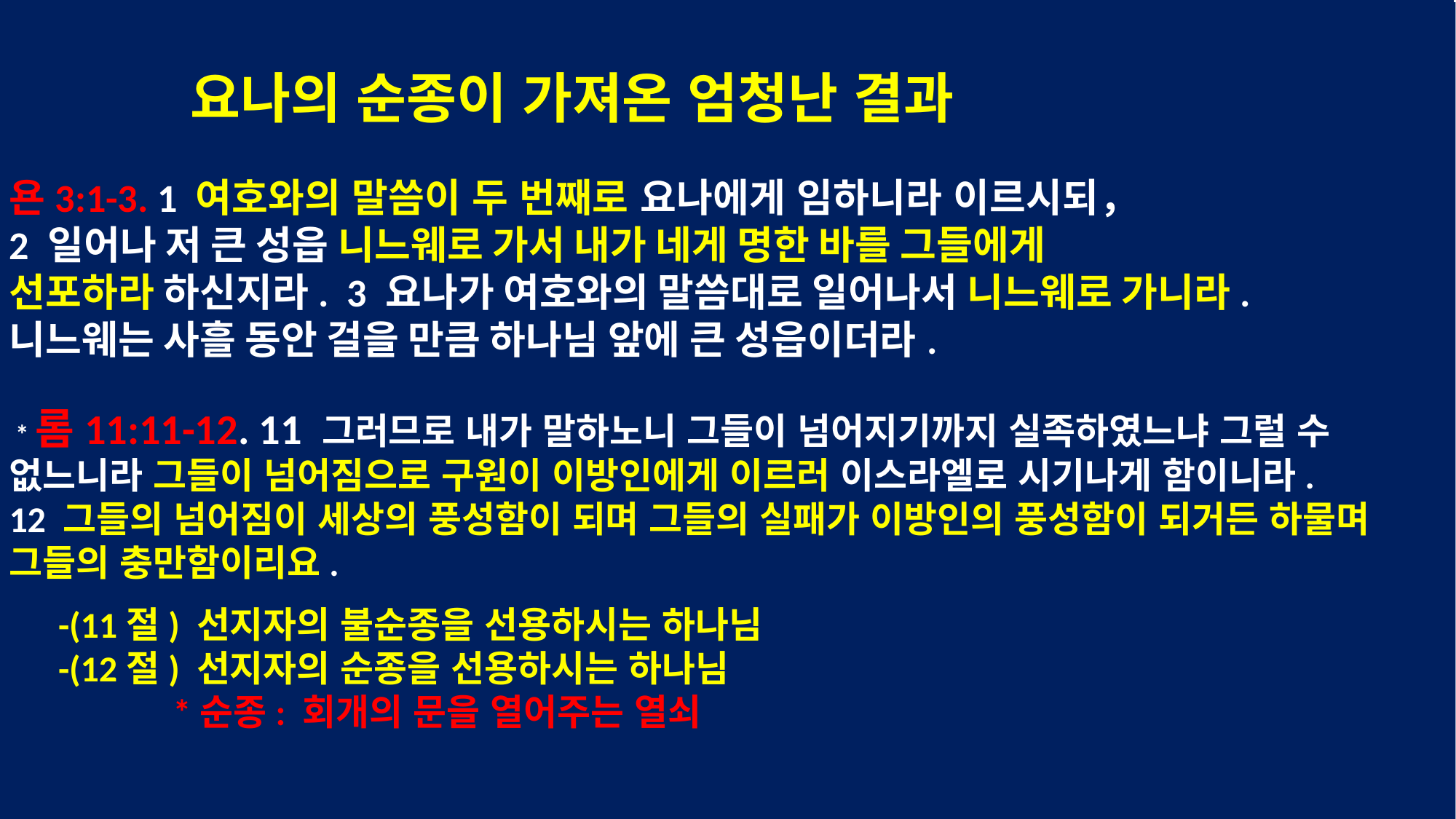

요나의 순종이 가져온 엄청난 결과

욘3:1-3. 1 여호와의 말씀이 두 번째로 요나에게 임하니라 이르시되，
2 일어나 저 큰 성읍 니느웨로 가서 내가 네게 명한 바를 그들에게
선포하라 하신지라.  3 요나가 여호와의 말씀대로 일어나서 니느웨로 가니라.
니느웨는 사흘 동안 걸을 만큼 하나님 앞에 큰 성읍이더라.

 *롬11:11-12. 11 그러므로 내가 말하노니 그들이 넘어지기까지 실족하였느냐 그럴 수 없느니라 그들이 넘어짐으로 구원이 이방인에게 이르러 이스라엘로 시기나게 함이니라.
12 그들의 넘어짐이 세상의 풍성함이 되며 그들의 실패가 이방인의 풍성함이 되거든 하물며 그들의 충만함이리요.

      -(11절) 선지자의 불순종을 선용하시는 하나님
      -(12절) 선지자의 순종을 선용하시는 하나님
                    *순종: 회개의 문을 열어주는 열쇠

          요나의 순종이 기져온 엄청난 결과

욘3:1-3. 1 여호와의 말씀이 두 번째로 요나에게 임하니라 이르시되，
2 일어나 저 큰 성읍 니느웨로 가서 내가 네게 명한 바를 그들에게
선포하라 하신지라.  3 요나가 여호와의 말씀대로 일어나서 니느웨로 가니라.
니느웨는 사흘 동안 걸을 만큼 하나님 앞에 큰 성읍이더라.

 *롬11:11-12. 11 그러므로 내가 말하노니 그들이 넘어지기까지 실족하였느냐 그럴 수 없느니라 그들이 넘어짐으로 구원이 이방인에게 이르러 이스라엘로 시기나게 함이니라.
12 그들의 넘어짐이 세상의 풍성함이 되며 그들의 실패가 이방인의 풍성함이 되거든 하물며 그들의 충만함이리요.

      -(11절) 선지자의 불순종을 선용하시는 하나님
      -(12절) 선지자의 순종을 선용하시는 하나님